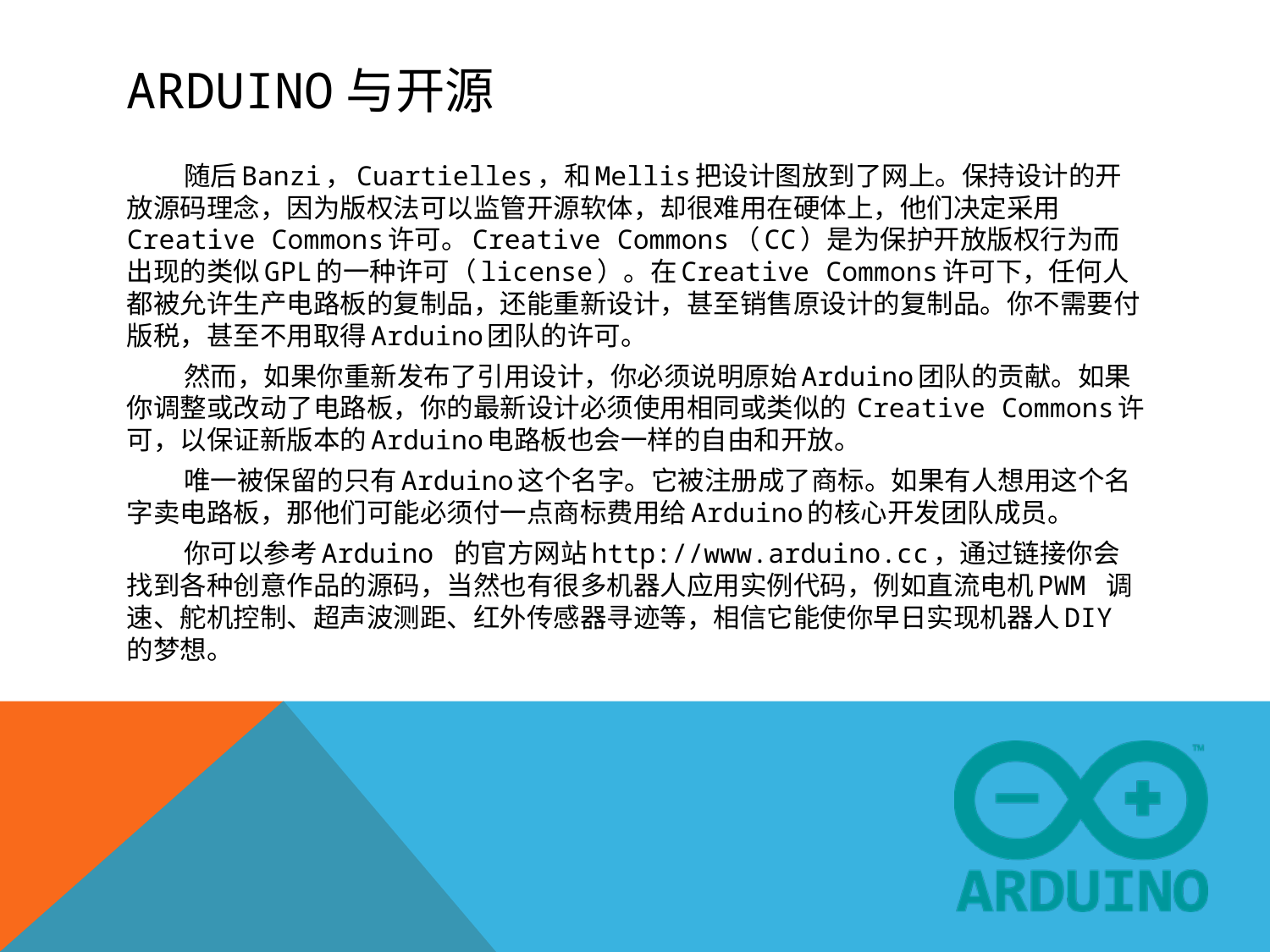

# Arduino与开源
随后Banzi，Cuartielles，和Mellis把设计图放到了网上。保持设计的开放源码理念，因为版权法可以监管开源软体，却很难用在硬体上，他们决定采用Creative Commons许可。Creative Commons（CC）是为保护开放版权行为而出现的类似GPL的一种许可（license）。在Creative Commons许可下，任何人都被允许生产电路板的复制品，还能重新设计，甚至销售原设计的复制品。你不需要付版税，甚至不用取得Arduino团队的许可。
然而，如果你重新发布了引用设计，你必须说明原始Arduino团队的贡献。如果你调整或改动了电路板，你的最新设计必须使用相同或类似的 Creative Commons许可，以保证新版本的Arduino电路板也会一样的自由和开放。
唯一被保留的只有Arduino这个名字。它被注册成了商标。如果有人想用这个名字卖电路板，那他们可能必须付一点商标费用给Arduino的核心开发团队成员。
你可以参考Arduino 的官方网站http://www.arduino.cc，通过链接你会找到各种创意作品的源码，当然也有很多机器人应用实例代码，例如直流电机PWM 调速、舵机控制、超声波测距、红外传感器寻迹等，相信它能使你早日实现机器人DIY 的梦想。